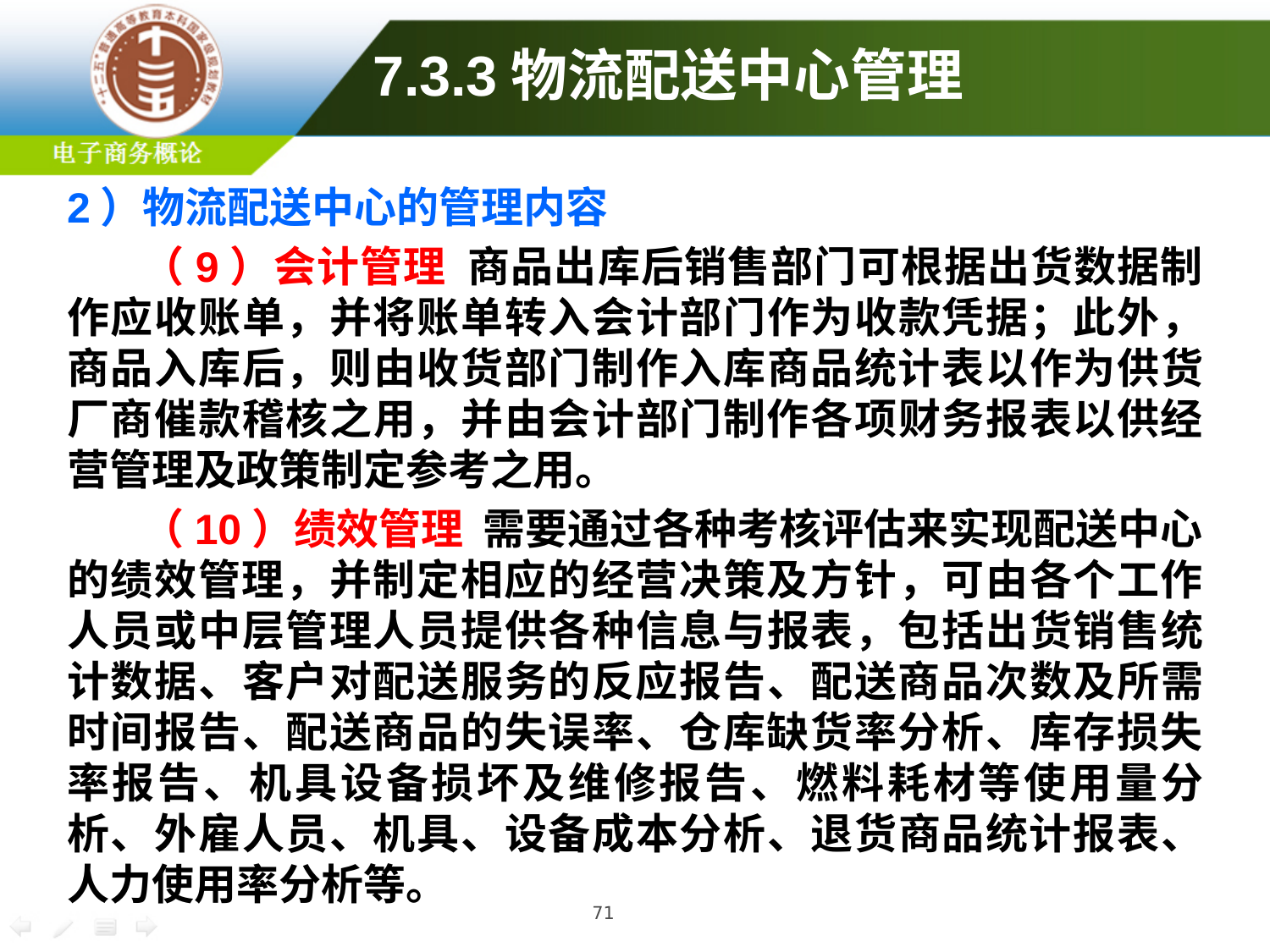

# 7.3.3物流配送中心管理
2）物流配送中心的管理内容
（9）会计管理  商品出库后销售部门可根据出货数据制作应收账单，并将账单转入会计部门作为收款凭据；此外，商品入库后，则由收货部门制作入库商品统计表以作为供货厂商催款稽核之用，并由会计部门制作各项财务报表以供经营管理及政策制定参考之用。
（10）绩效管理  需要通过各种考核评估来实现配送中心的绩效管理，并制定相应的经营决策及方针，可由各个工作人员或中层管理人员提供各种信息与报表，包括出货销售统计数据、客户对配送服务的反应报告、配送商品次数及所需时间报告、配送商品的失误率、仓库缺货率分析、库存损失率报告、机具设备损坏及维修报告、燃料耗材等使用量分析、外雇人员、机具、设备成本分析、退货商品统计报表、人力使用率分析等。
71